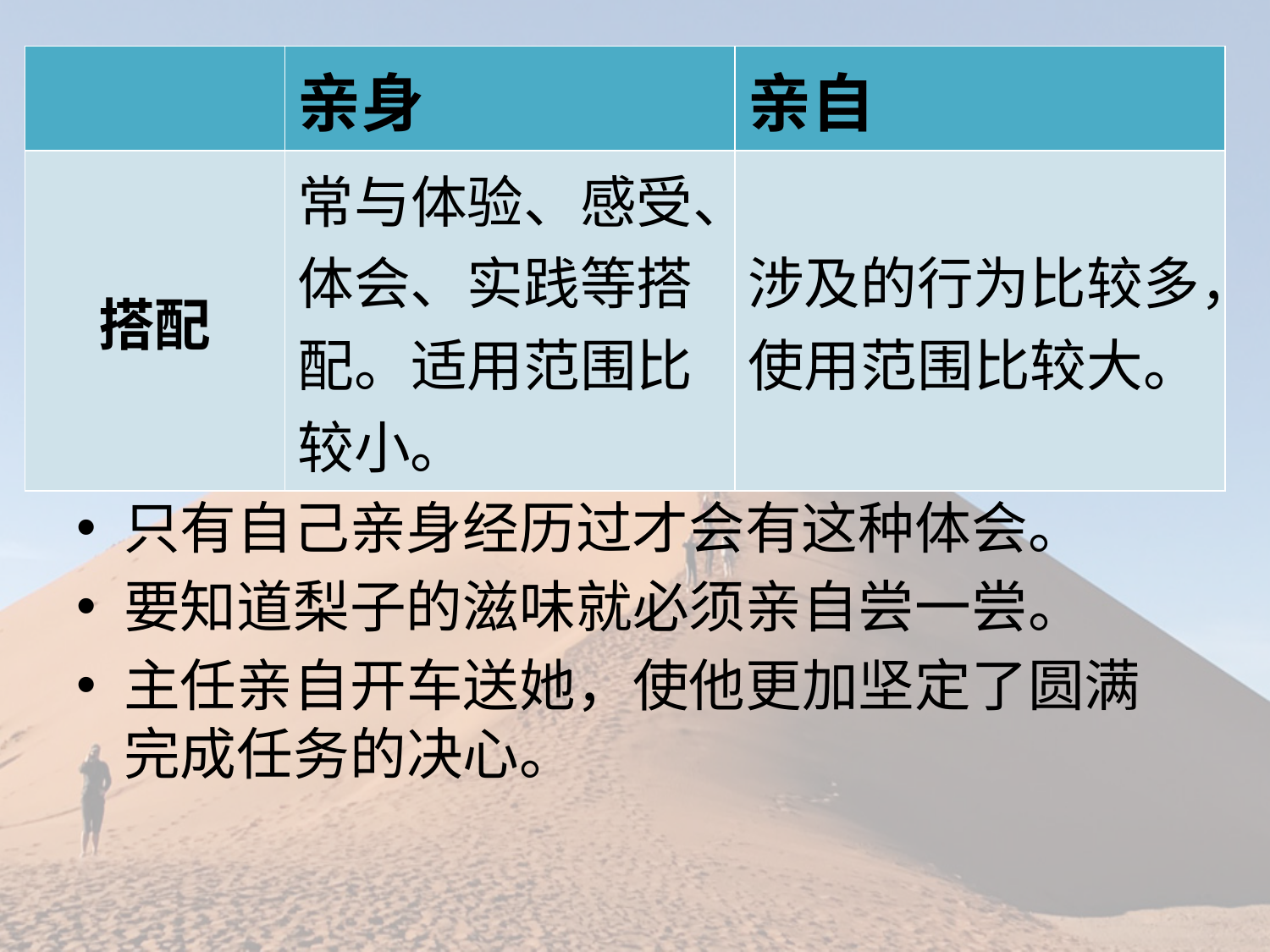

|  | 亲身 | 亲自 |
| --- | --- | --- |
| 搭配 | 常与体验、感受、体会、实践等搭配。适用范围比较小。 | 涉及的行为比较多，使用范围比较大。 |
只有自己亲身经历过才会有这种体会。
要知道梨子的滋味就必须亲自尝一尝。
主任亲自开车送她，使他更加坚定了圆满完成任务的决心。